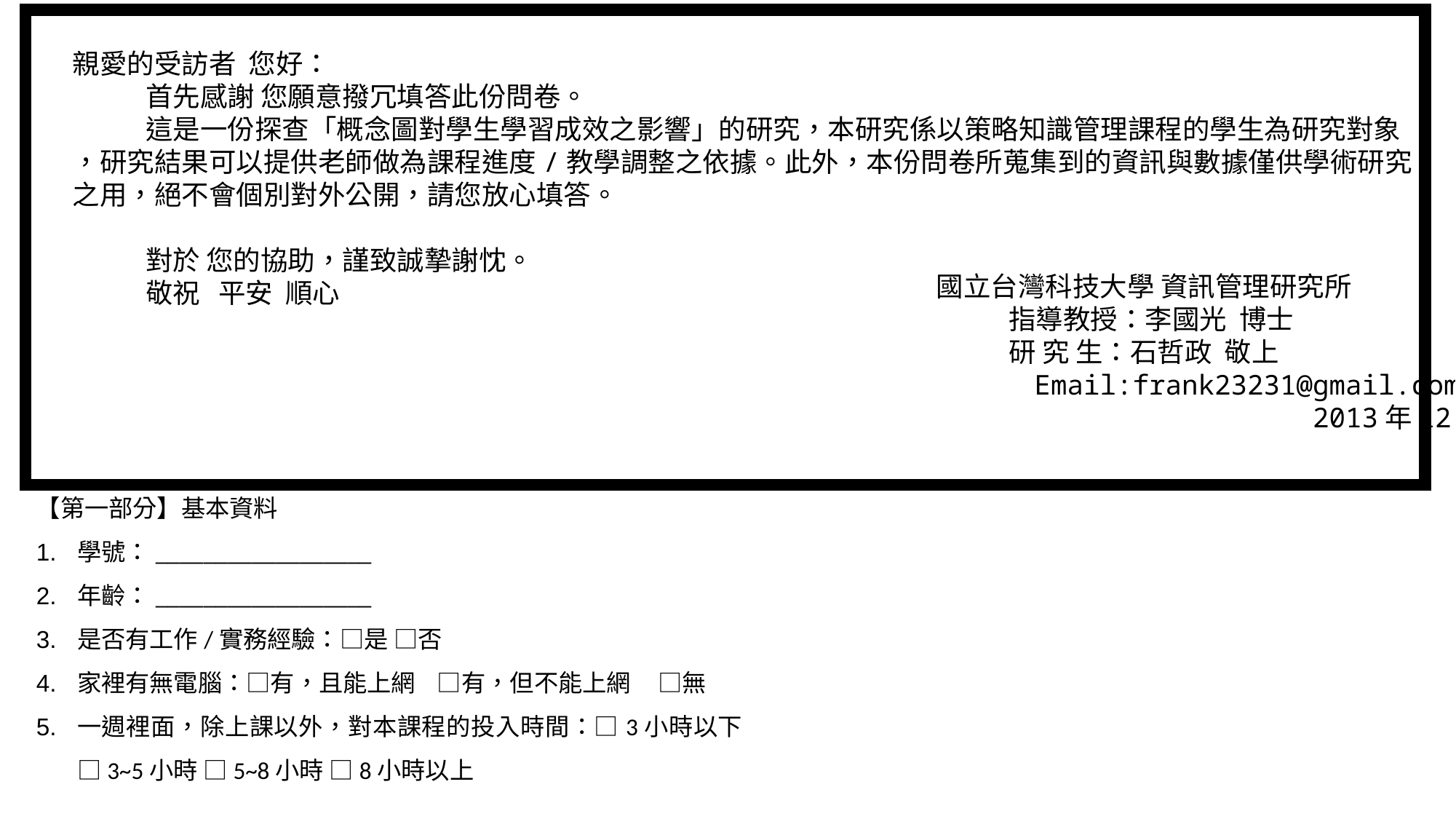

親愛的受訪者  您好：
	首先感謝 您願意撥冗填答此份問卷。
	這是一份探查「概念圖對學生學習成效之影響」的研究，本研究係以策略知識管理課程的學生為研究對象
，研究結果可以提供老師做為課程進度/教學調整之依據。此外，本份問卷所蒐集到的資訊與數據僅供學術研究
之用，絕不會個別對外公開，請您放心填答。

	對於 您的協助，謹致誠摯謝忱。
	敬祝   平安  順心

國立台灣科技大學 資訊管理研究所
	指導教授：李國光  博士
	研 究 生：石哲政  敬上
      Email:frank23231@gmail.com
                       2013年12月

【第一部分】基本資料
學號：__________________
年齡：__________________
是否有工作/實務經驗：□是 □否
家裡有無電腦：□有，且能上網    □有，但不能上網     □無
一週裡面，除上課以外，對本課程的投入時間：□3小時以下 □3~5小時 □5~8小時 □8小時以上